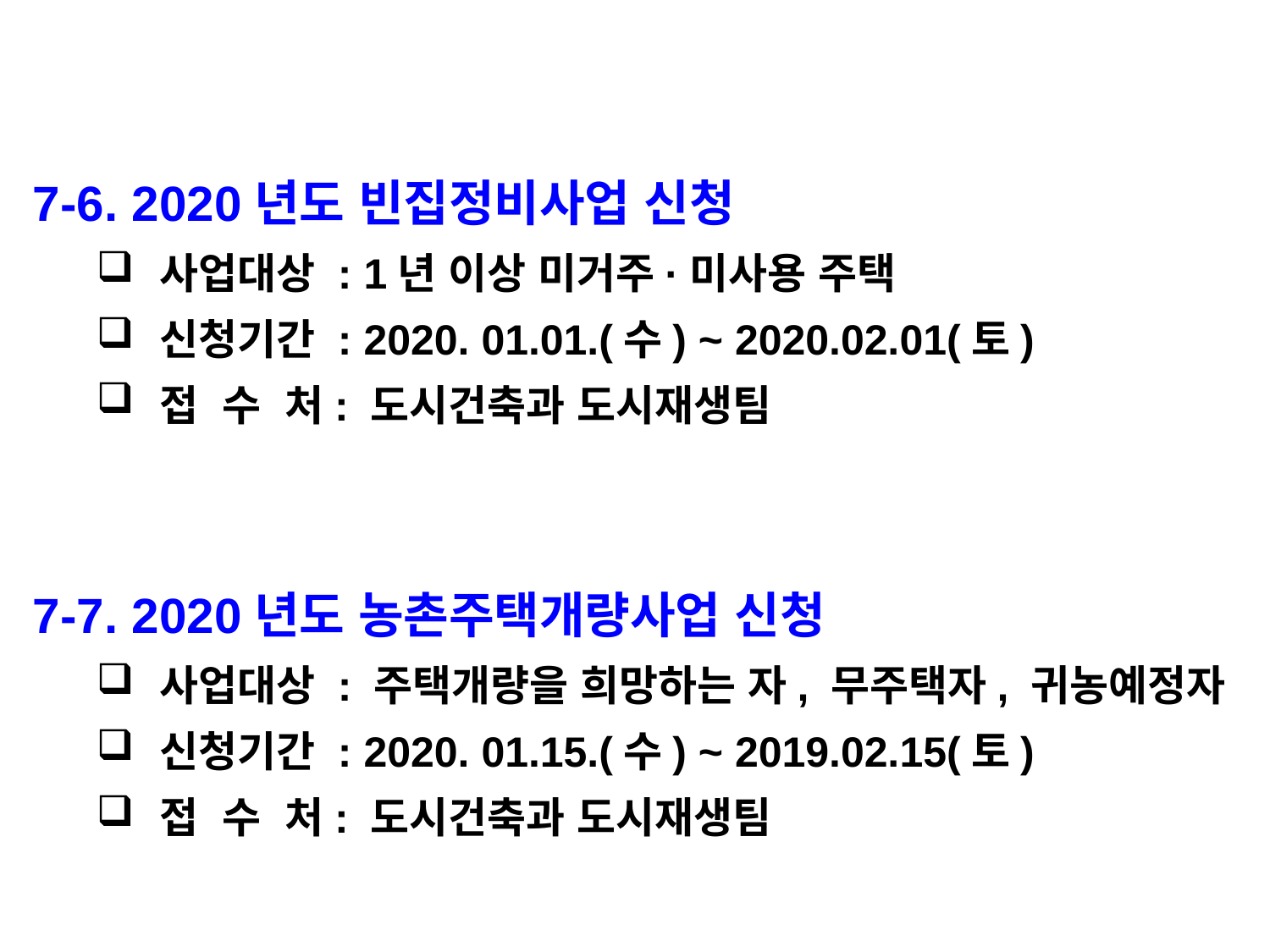

7-6. 2020년도 빈집정비사업 신청
사업대상 : 1년 이상 미거주·미사용 주택
신청기간 : 2020. 01.01.(수) ~ 2020.02.01(토)
접  수  처: 도시건축과 도시재생팀
7-7. 2020년도 농촌주택개량사업 신청
사업대상 : 주택개량을 희망하는 자, 무주택자, 귀농예정자
신청기간 : 2020. 01.15.(수) ~ 2019.02.15(토)
접  수  처: 도시건축과 도시재생팀